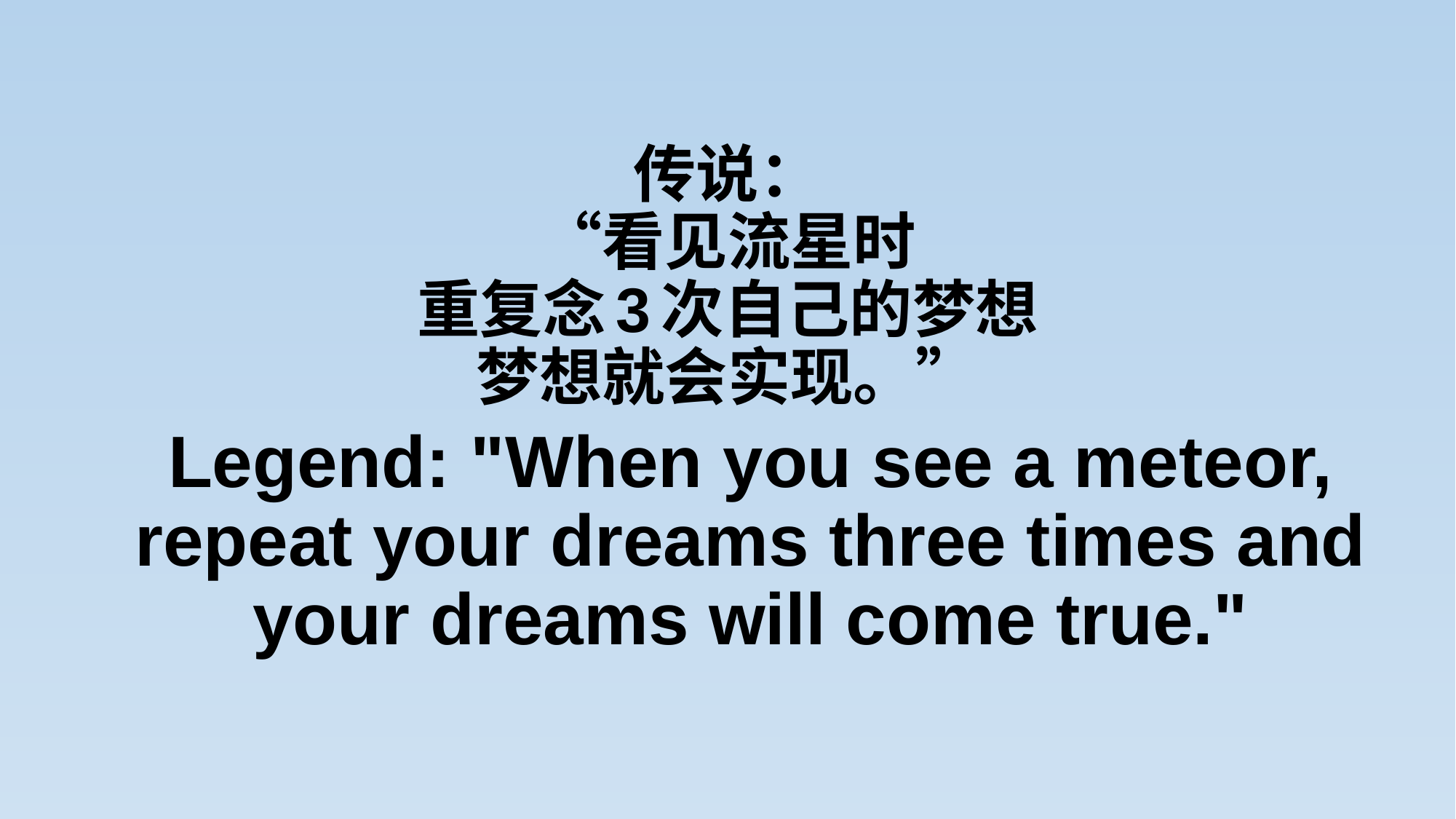

# 传说： “看见流星时 重复念3次自己的梦想 梦想就会实现。”
Legend: "When you see a meteor, repeat your dreams three times and your dreams will come true."